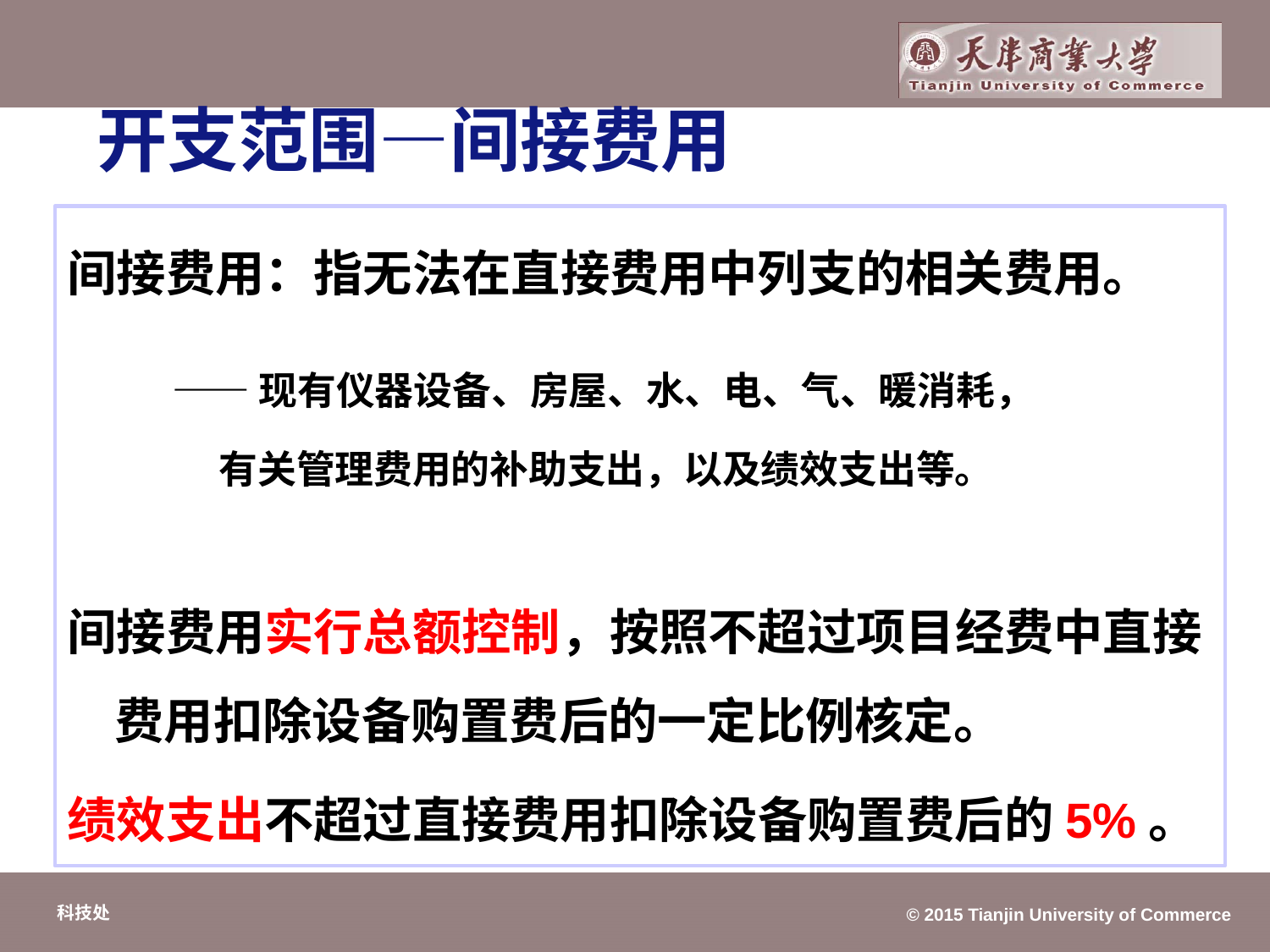

开支范围—间接费用
间接费用：指无法在直接费用中列支的相关费用。

           ——现有仪器设备、房屋、水、电、气、暖消耗，
                有关管理费用的补助支出，以及绩效支出等。

间接费用实行总额控制，按照不超过项目经费中直接费用扣除设备购置费后的一定比例核定。
绩效支出不超过直接费用扣除设备购置费后的5%。